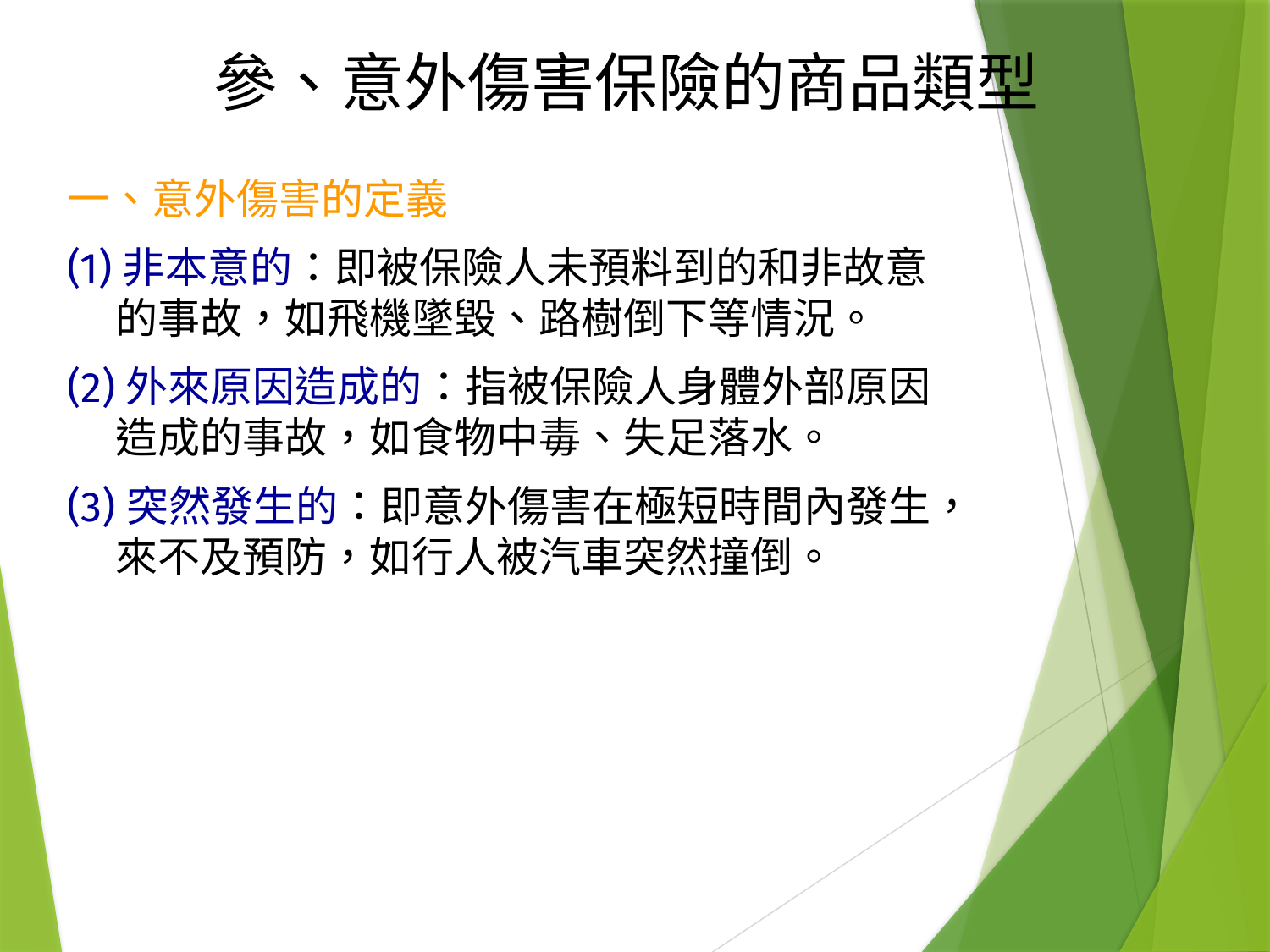

參、意外傷害保險的商品類型
一、意外傷害的定義
(1)非本意的：即被保險人未預料到的和非故意的事故，如飛機墜毀、路樹倒下等情況。
(2)外來原因造成的：指被保險人身體外部原因造成的事故，如食物中毒、失足落水。
(3)突然發生的：即意外傷害在極短時間內發生，來不及預防，如行人被汽車突然撞倒。